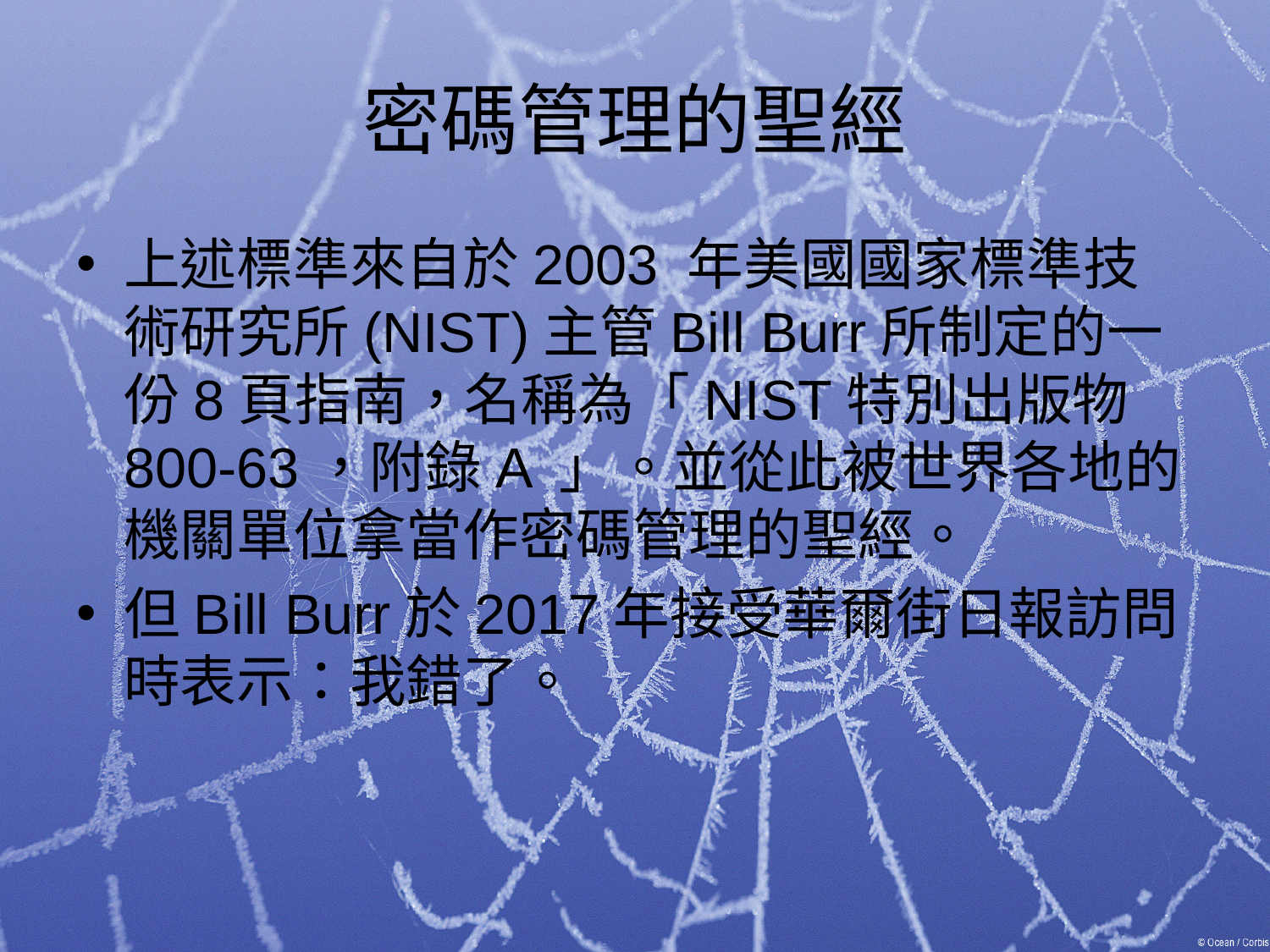

# 密碼管理的聖經
上述標準來自於2003 年美國國家標準技術研究所(NIST)主管Bill Burr所制定的一份8頁指南，名稱為「NIST特別出版物800-63，附錄A 」。並從此被世界各地的機關單位拿當作密碼管理的聖經。
但Bill Burr於2017年接受華爾街日報訪問時表示：我錯了。